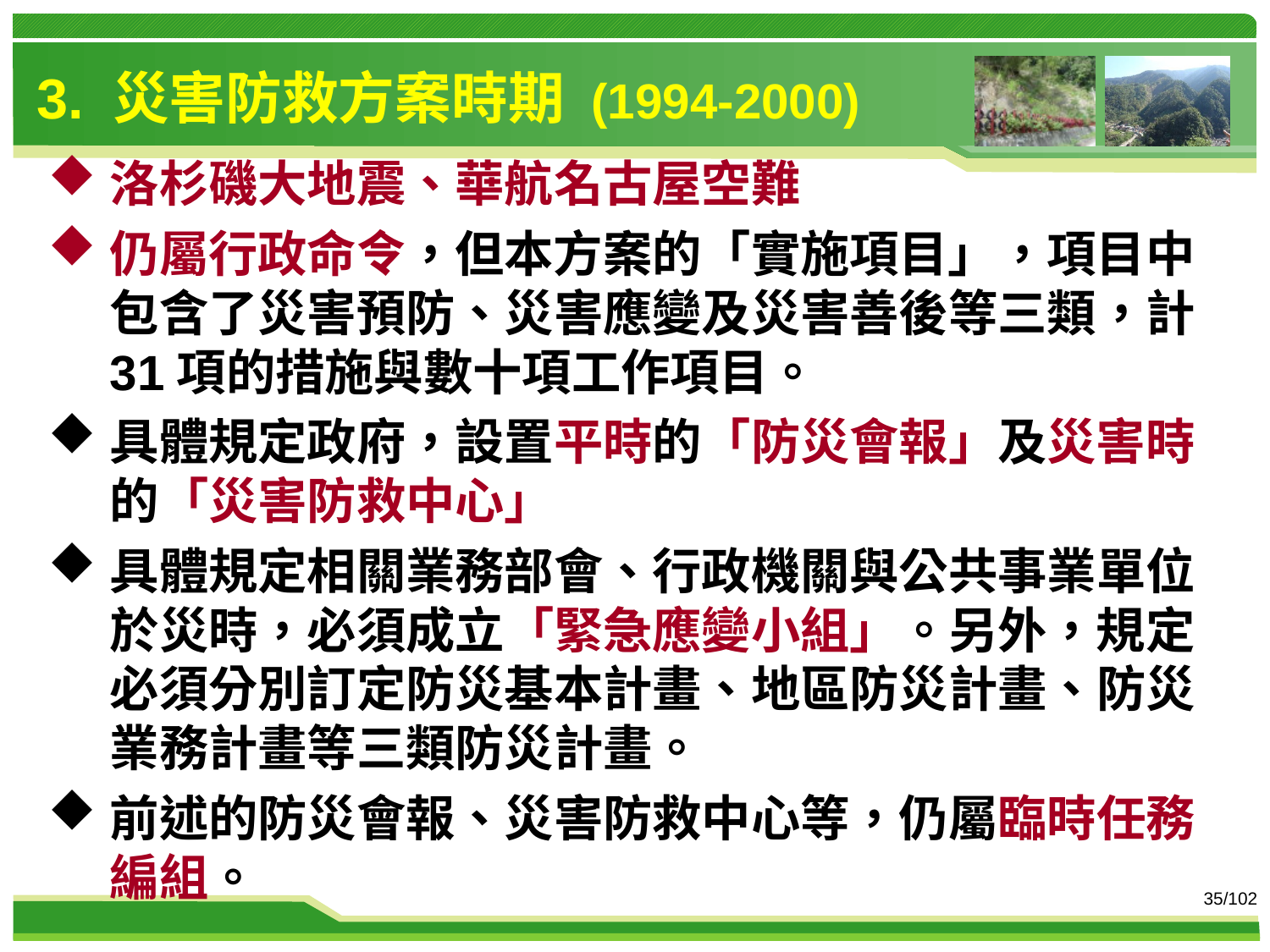

3. 災害防救方案時期 (1994-2000)
洛杉磯大地震、華航名古屋空難
仍屬行政命令，但本方案的「實施項目」，項目中包含了災害預防、災害應變及災害善後等三類，計31項的措施與數十項工作項目。
具體規定政府，設置平時的「防災會報」及災害時的「災害防救中心」
具體規定相關業務部會、行政機關與公共事業單位於災時，必須成立「緊急應變小組」。另外，規定必須分別訂定防災基本計畫、地區防災計畫、防災業務計畫等三類防災計畫。
前述的防災會報、災害防救中心等，仍屬臨時任務編組。
35/102